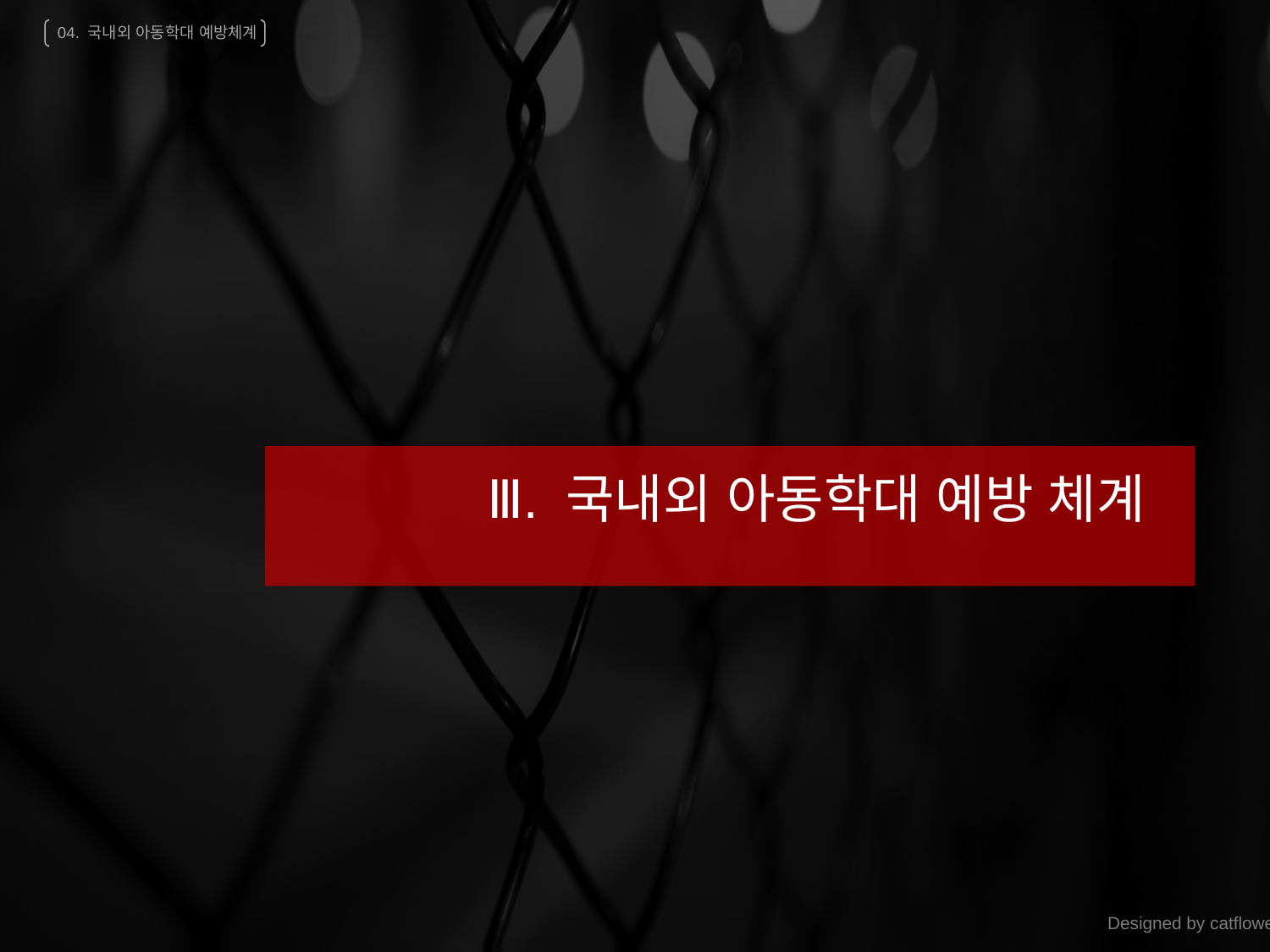

04. 국내외 아동학대 예방체계

Ⅲ. 국내외 아동학대 예방 체계

Designed by catflowerbox